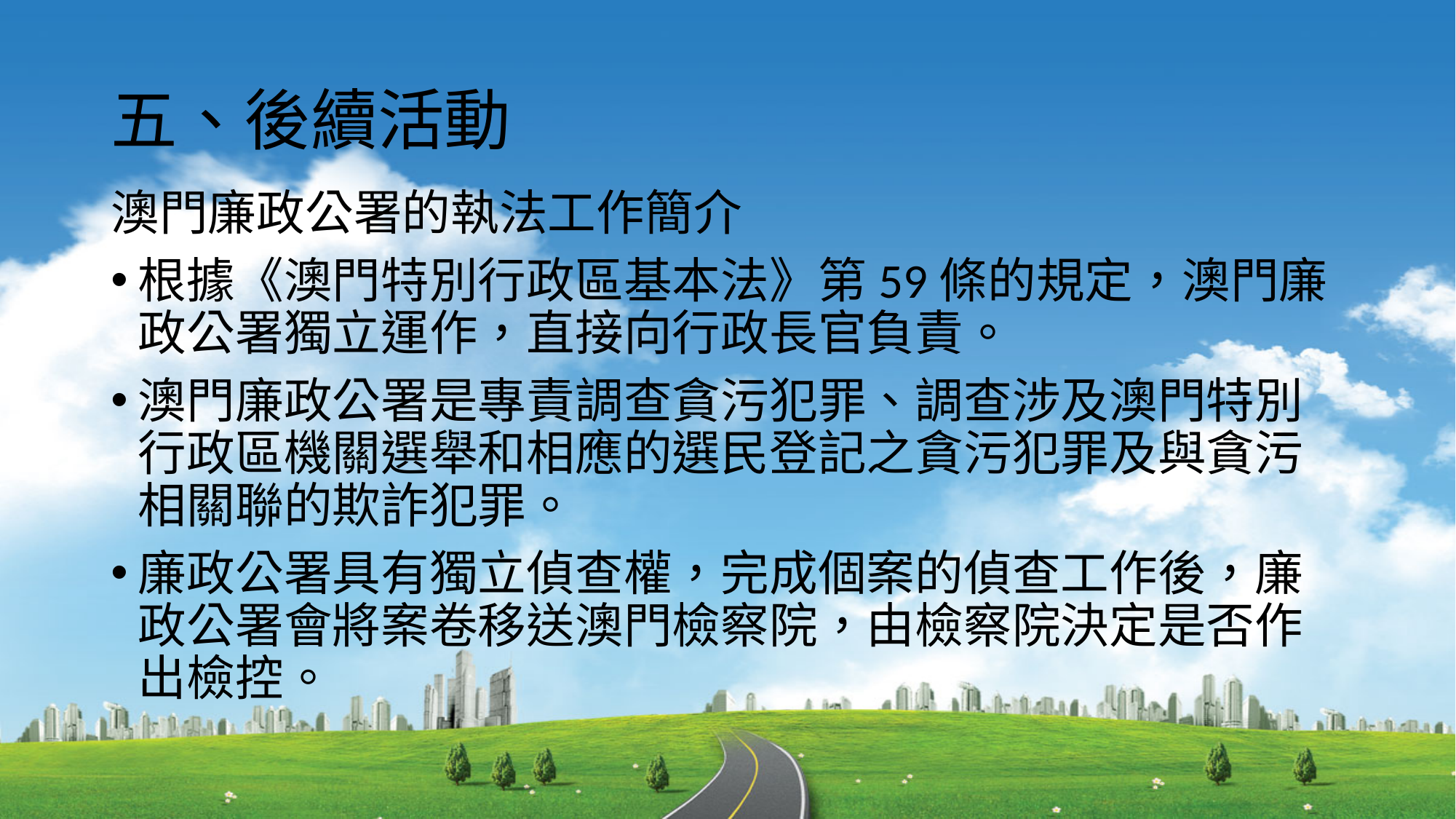

# 五、後續活動
澳門廉政公署的執法工作簡介
根據《澳門特別行政區基本法》第59條的規定，澳門廉政公署獨立運作，直接向行政長官負責。
澳門廉政公署是專責調查貪污犯罪、調查涉及澳門特別行政區機關選舉和相應的選民登記之貪污犯罪及與貪污相關聯的欺詐犯罪。
廉政公署具有獨立偵查權，完成個案的偵查工作後，廉政公署會將案卷移送澳門檢察院，由檢察院決定是否作出檢控。